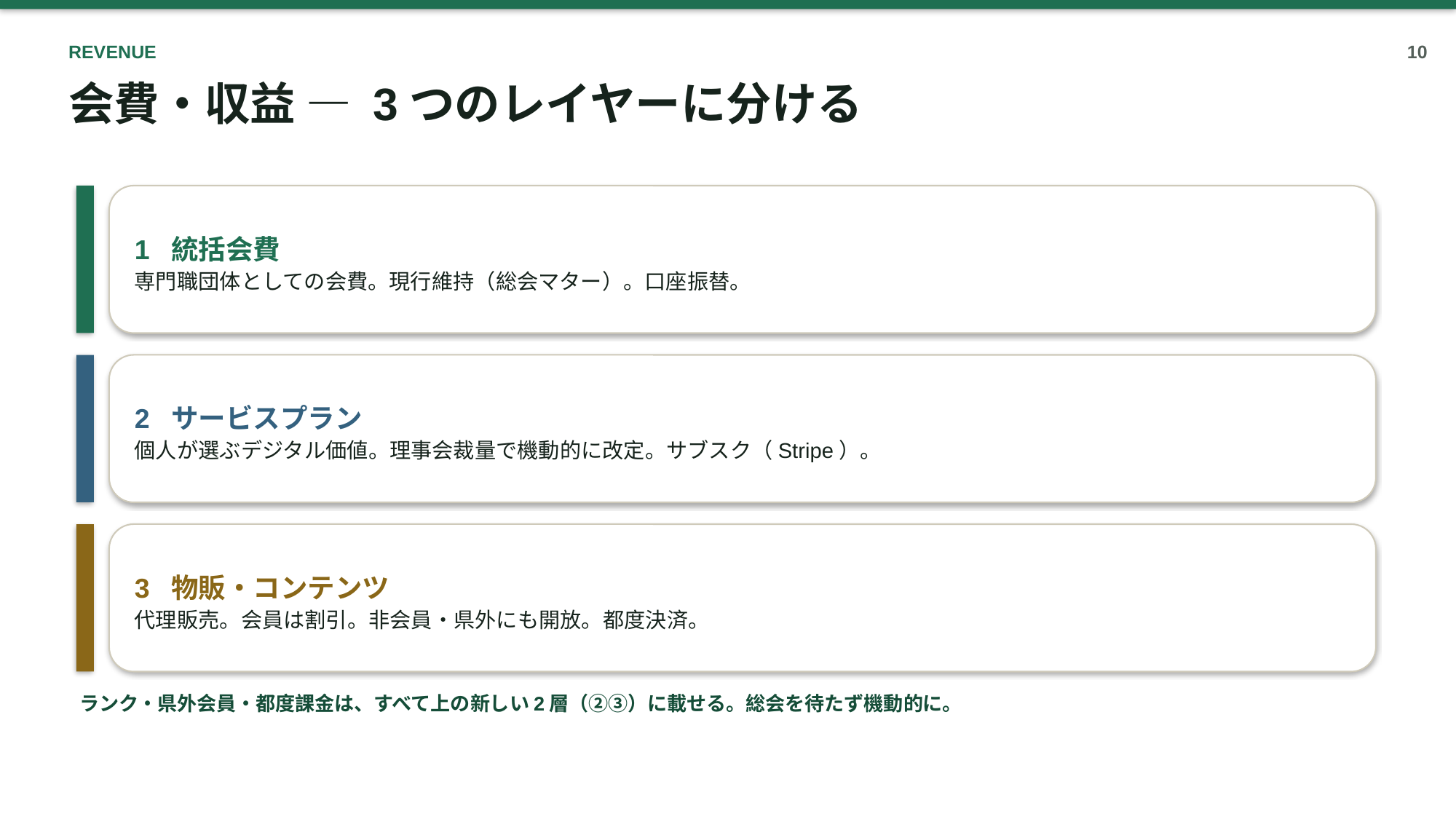

REVENUE
10
会費・収益 ― 3つのレイヤーに分ける

1  統括会費
専門職団体としての会費。現行維持（総会マター）。口座振替。

2  サービスプラン
個人が選ぶデジタル価値。理事会裁量で機動的に改定。サブスク（Stripe）。

3  物販・コンテンツ
代理販売。会員は割引。非会員・県外にも開放。都度決済。
ランク・県外会員・都度課金は、すべて上の新しい2層（②③）に載せる。総会を待たず機動的に。